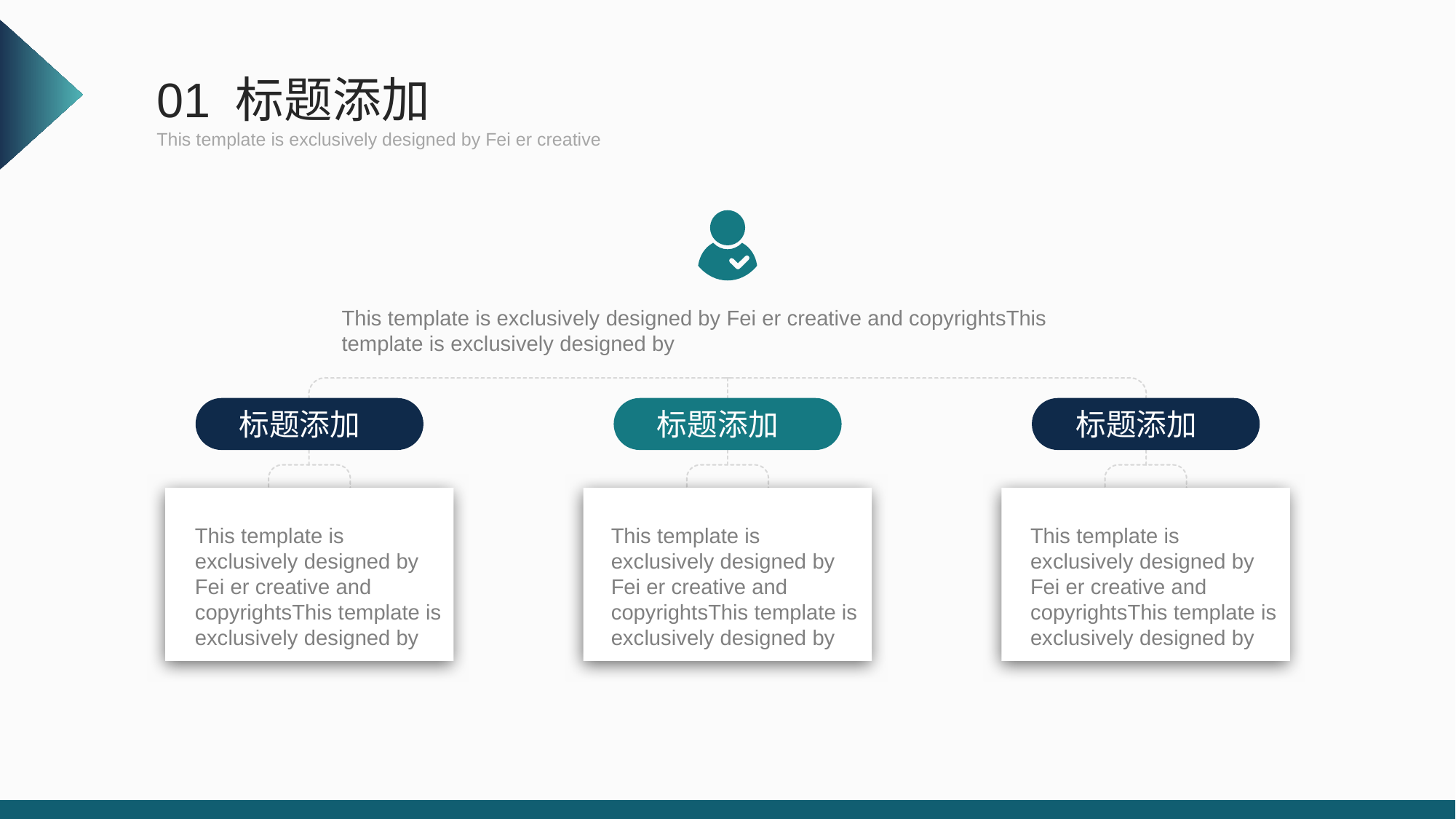

01 标题添加
This template is exclusively designed by Fei er creative

This template is exclusively designed by Fei er creative and copyrightsThis template is exclusively designed by

标题添加
标题添加
标题添加

This template is exclusively designed by Fei er creative and copyrightsThis template is exclusively designed by
This template is exclusively designed by Fei er creative and copyrightsThis template is exclusively designed by
This template is exclusively designed by Fei er creative and copyrightsThis template is exclusively designed by